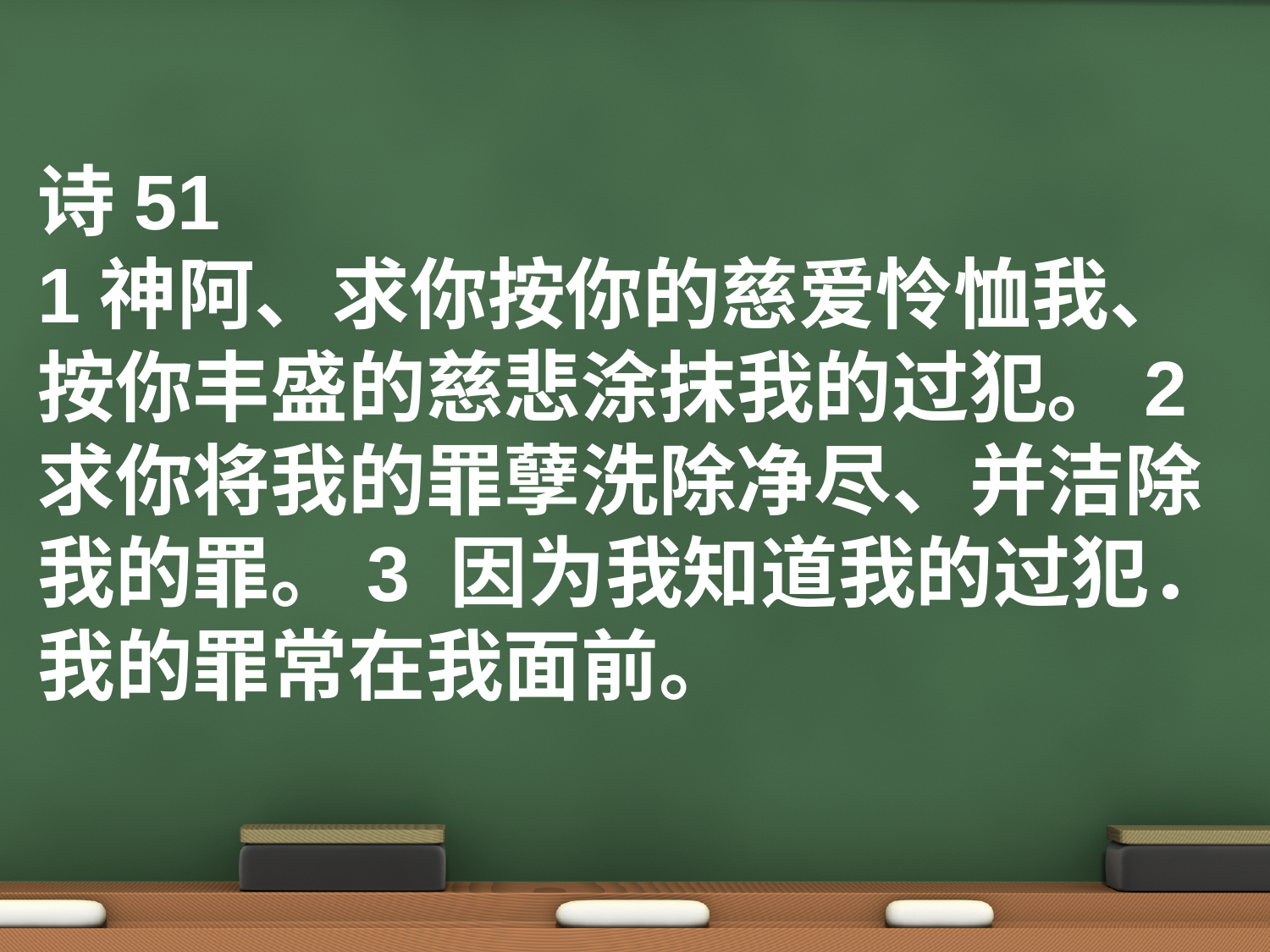

诗51
1神阿、求你按你的慈爱怜恤我、按你丰盛的慈悲涂抹我的过犯。2求你将我的罪孽洗除净尽、并洁除我的罪。3 因为我知道我的过犯．我的罪常在我面前。